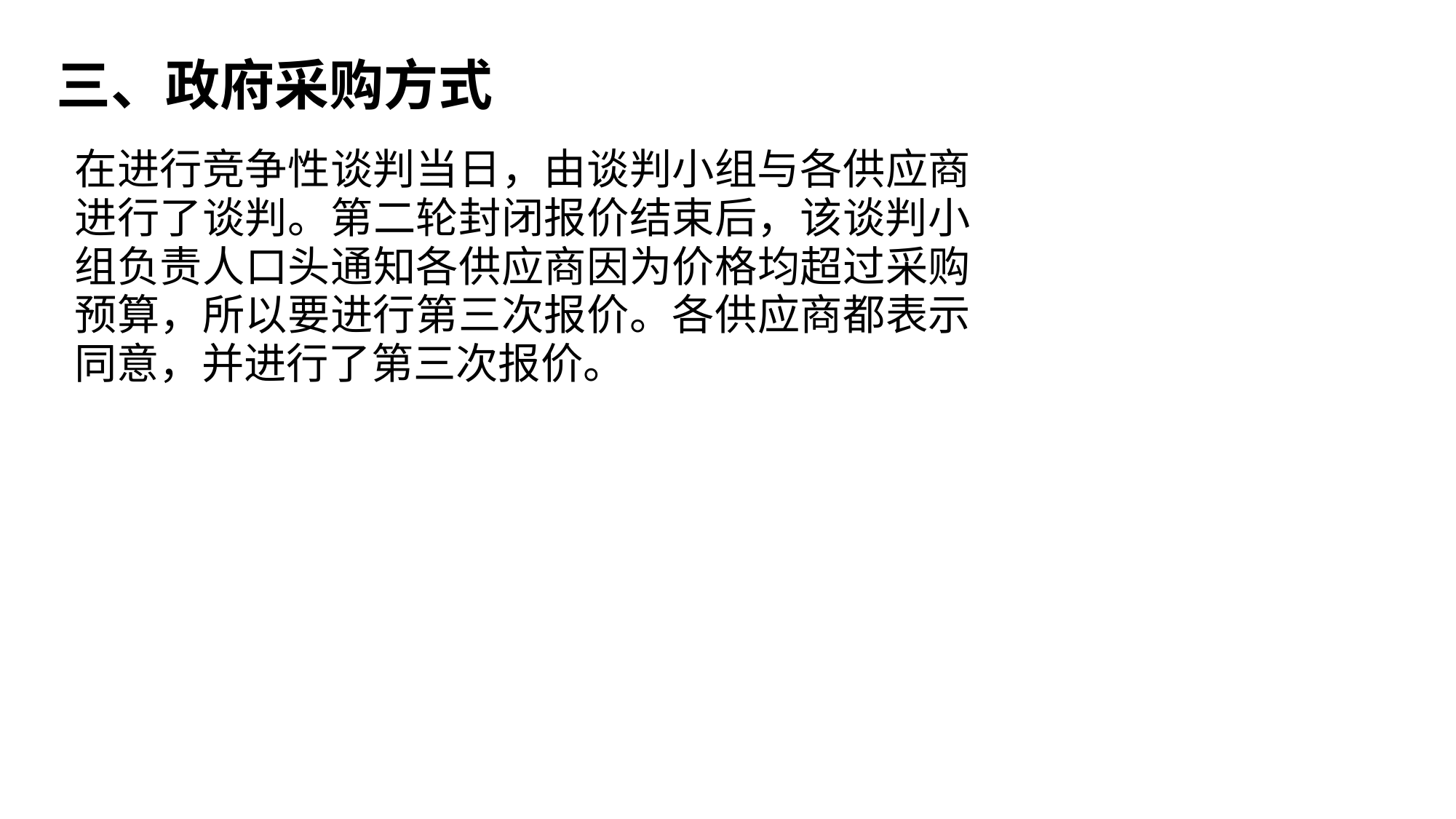

三、政府采购方式
在进行竞争性谈判当日，由谈判小组与各供应商进行了谈判。第二轮封闭报价结束后，该谈判小组负责人口头通知各供应商因为价格均超过采购预算，所以要进行第三次报价。各供应商都表示同意，并进行了第三次报价。